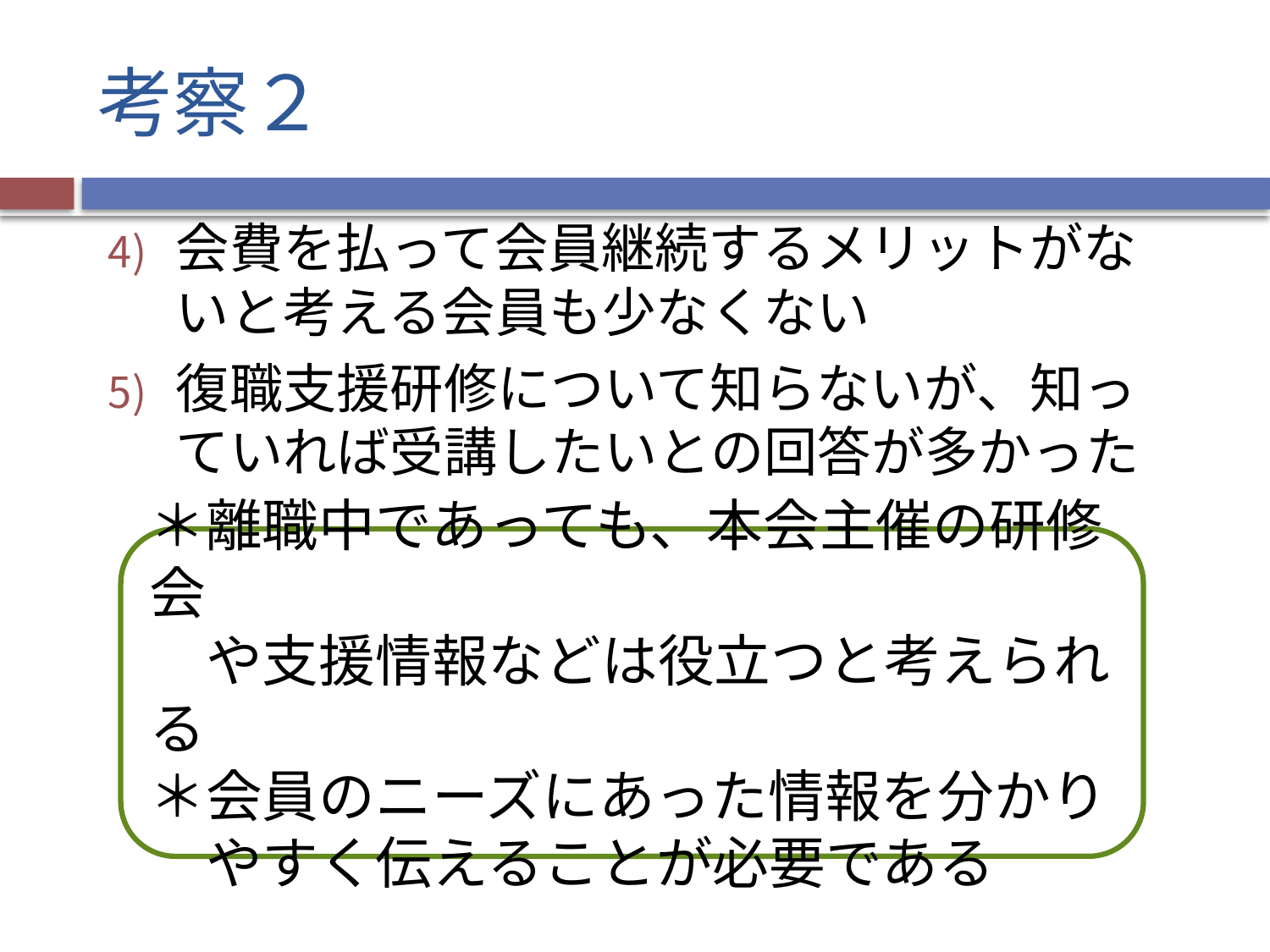

# 考察２
会費を払って会員継続するメリットがないと考える会員も少なくない
復職支援研修について知らないが、知っていれば受講したいとの回答が多かった

＊離職中であっても、本会主催の研修会
　や支援情報などは役立つと考えられる
＊会員のニーズにあった情報を分かり
　やすく伝えることが必要である